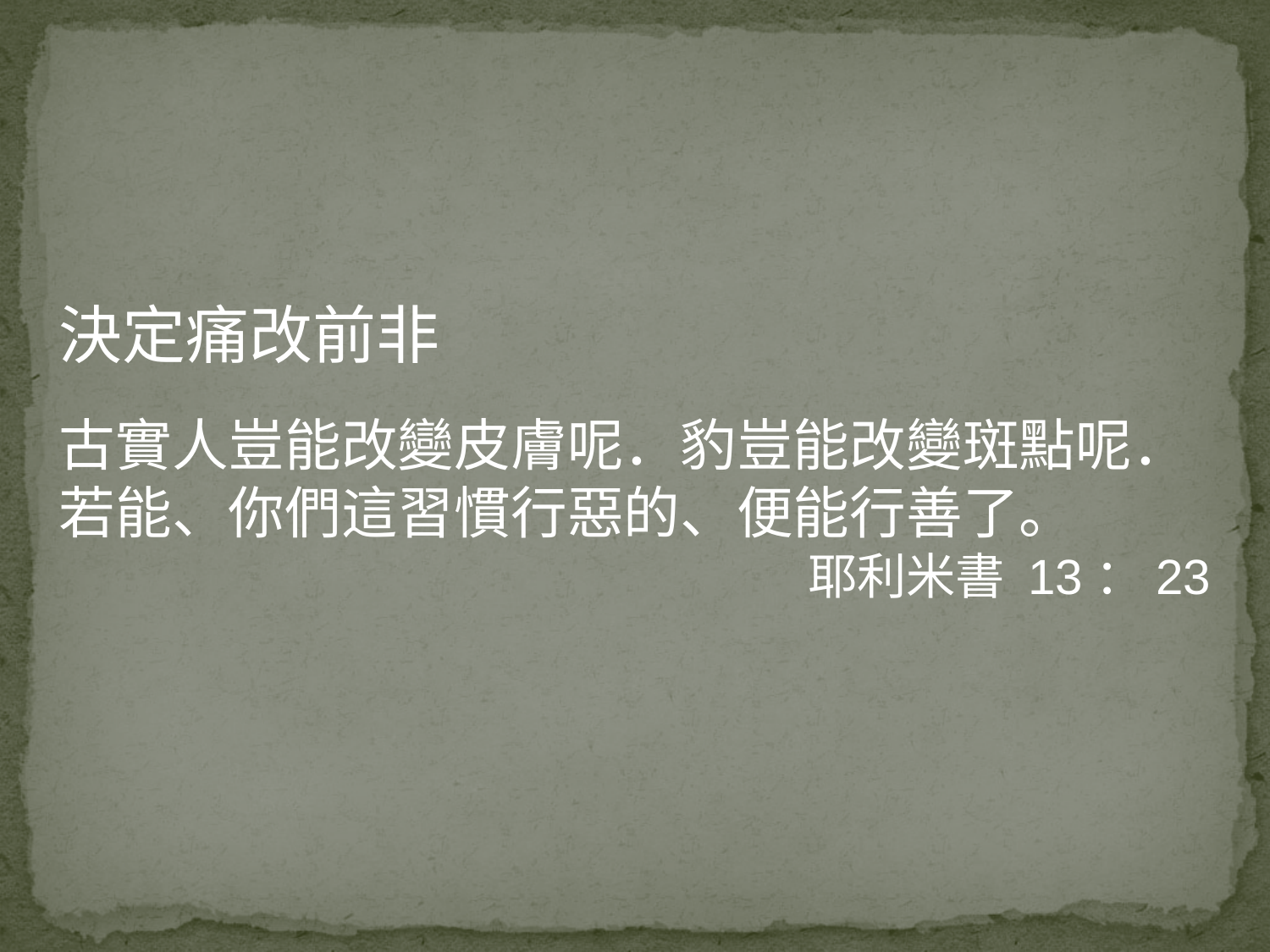

決定痛改前非

古實人豈能改變皮膚呢．豹豈能改變斑點呢．若能、你們這習慣行惡的、便能行善了。
耶利米書 13：23